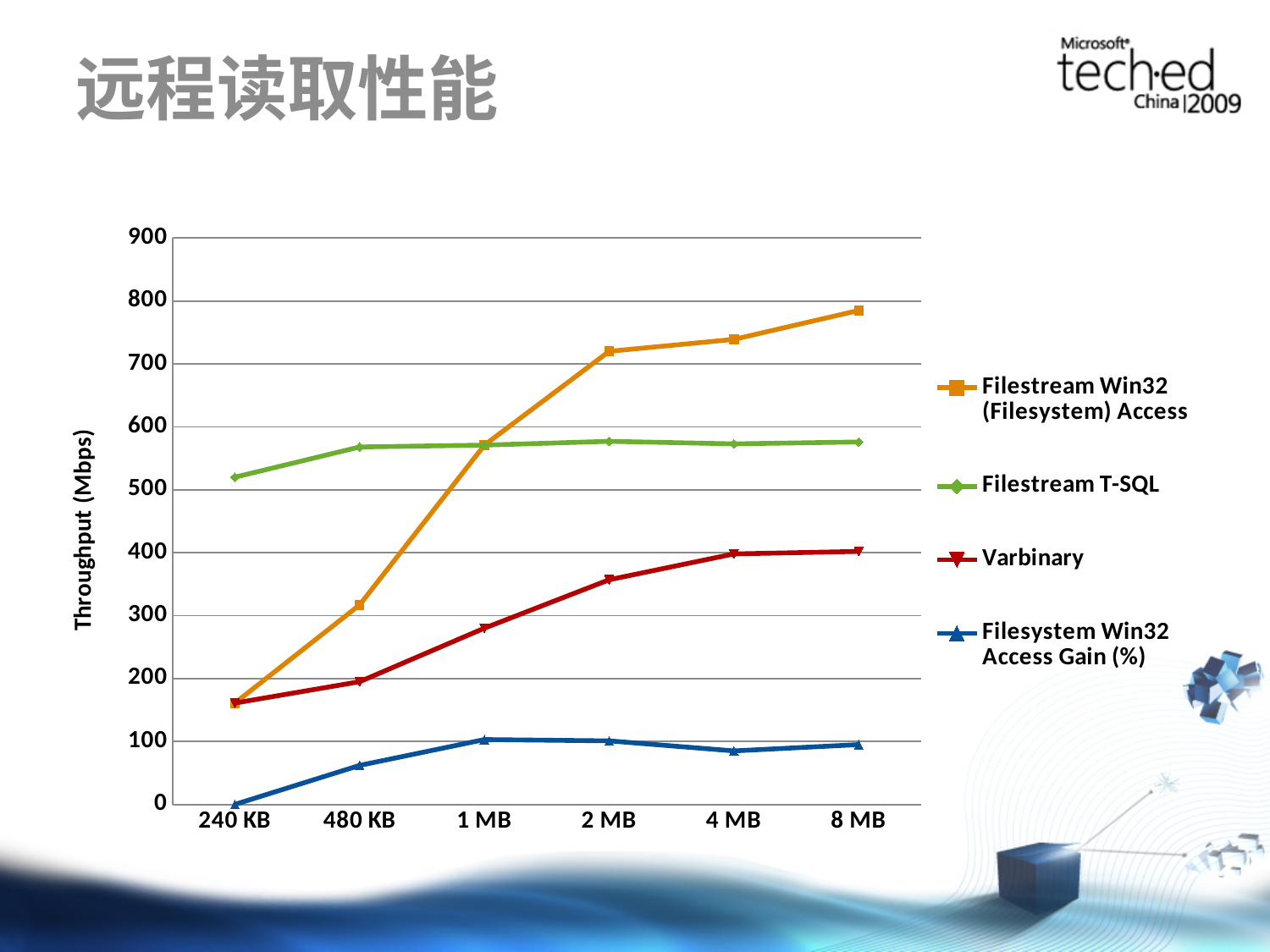

# 远程读取性能

### Chart

| Category | Filestream Win32 (Filesystem) Access | Filestream T-SQL | Varbinary | Filesystem Win32 Access Gain (%) |
|---|---|---|---|---|
| 240 KB | 161.0 | 520.0 | 161.0 | 0.0 |
| 480 KB | 317.0 | 568.0 | 195.0 | 62.0 |
| 1 MB | 571.0 | 571.0 | 280.0 | 103.0 |
| 2 MB | 720.0 | 577.0 | 357.0 | 101.0 |
| 4 MB | 739.0 | 573.0 | 398.0 | 85.0 |
| 8 MB | 785.0 | 576.0 | 402.0 | 95.0 |